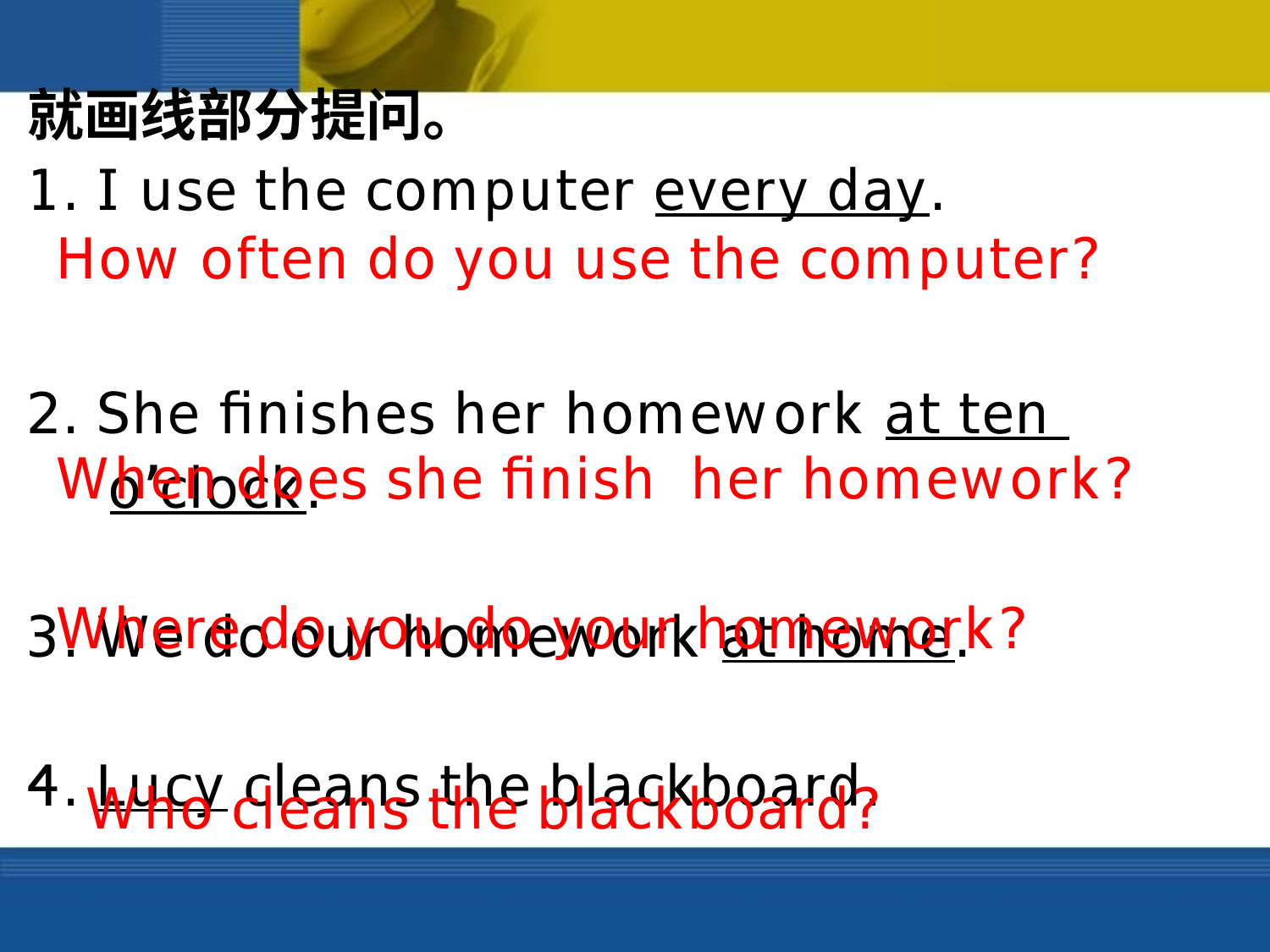

就画线部分提问。
1. I use the computer every day.

2. She finishes her homework at ten
     o’clock.

3. We do our homework at home.

4. Lucy cleans the blackboard.
How often do you use the computer?
When does she finish  her homework?
Where do you do your homework?
Who cleans the blackboard?